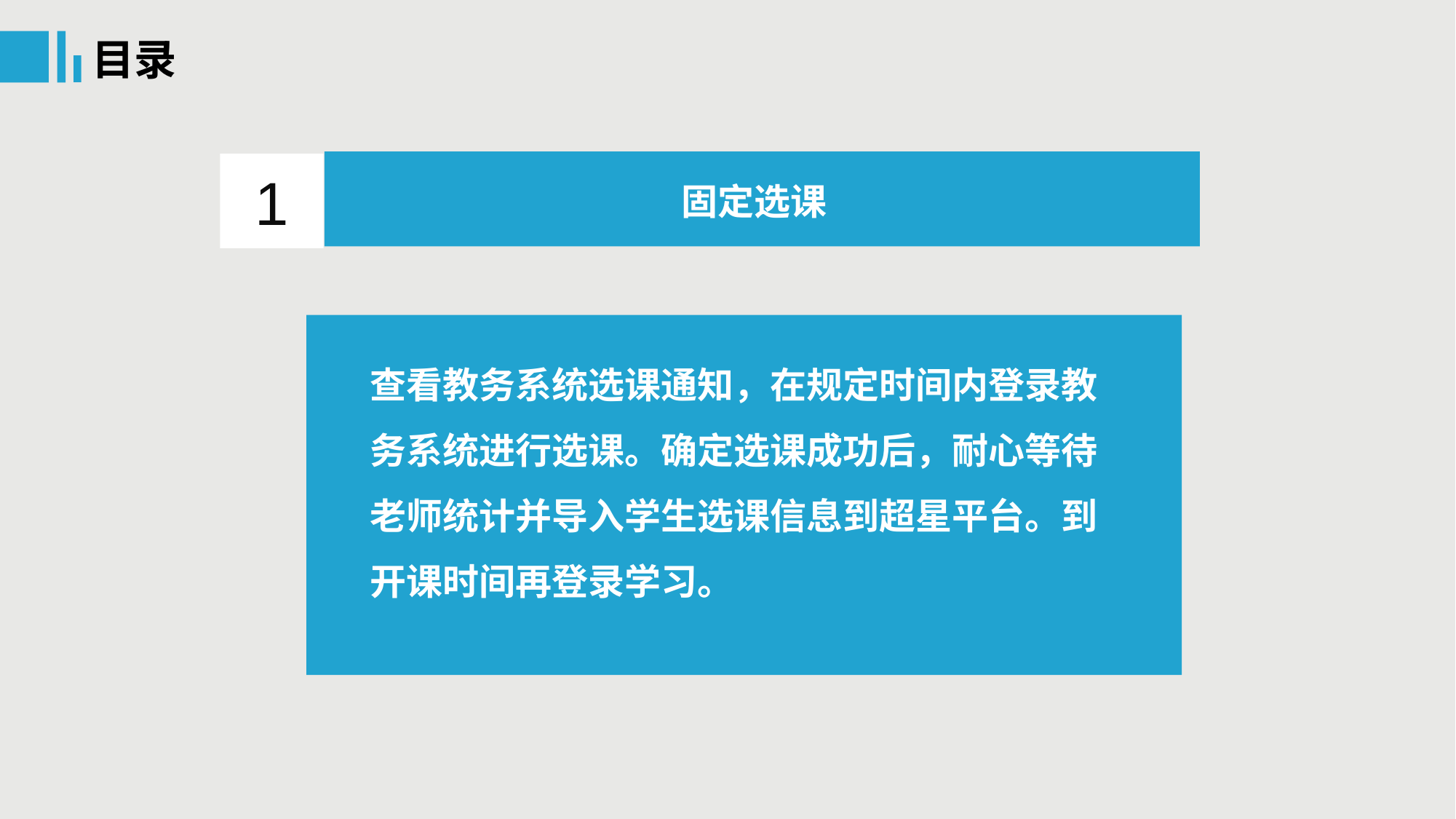

目录

1
固定选课

查看教务系统选课通知，在规定时间内登录教务系统进行选课。确定选课成功后，耐心等待老师统计并导入学生选课信息到超星平台。到开课时间再登录学习。